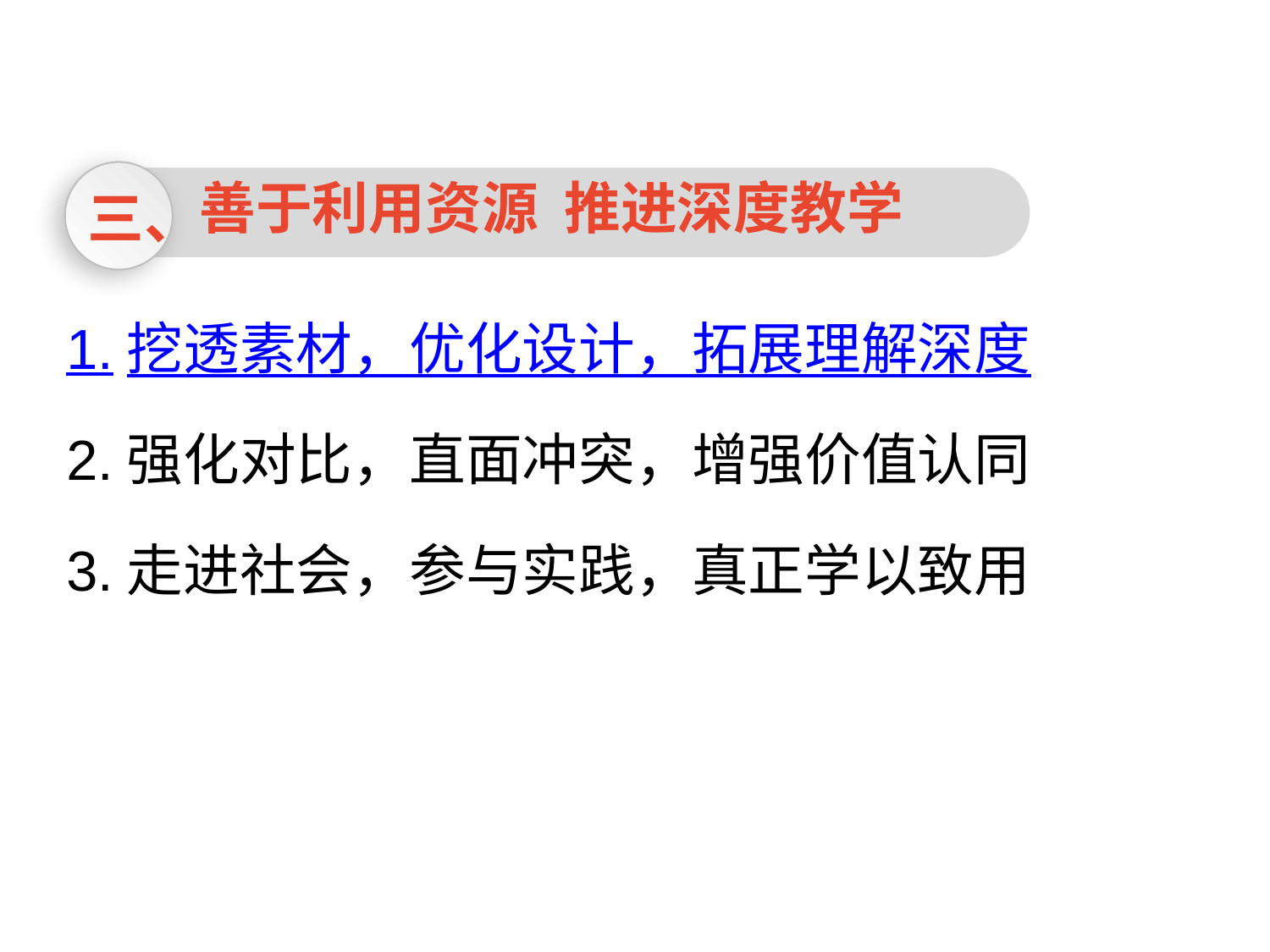

善于利用资源  推进深度教学
三、
1.挖透素材，优化设计，拓展理解深度
2.强化对比，直面冲突，增强价值认同
3.走进社会，参与实践，真正学以致用